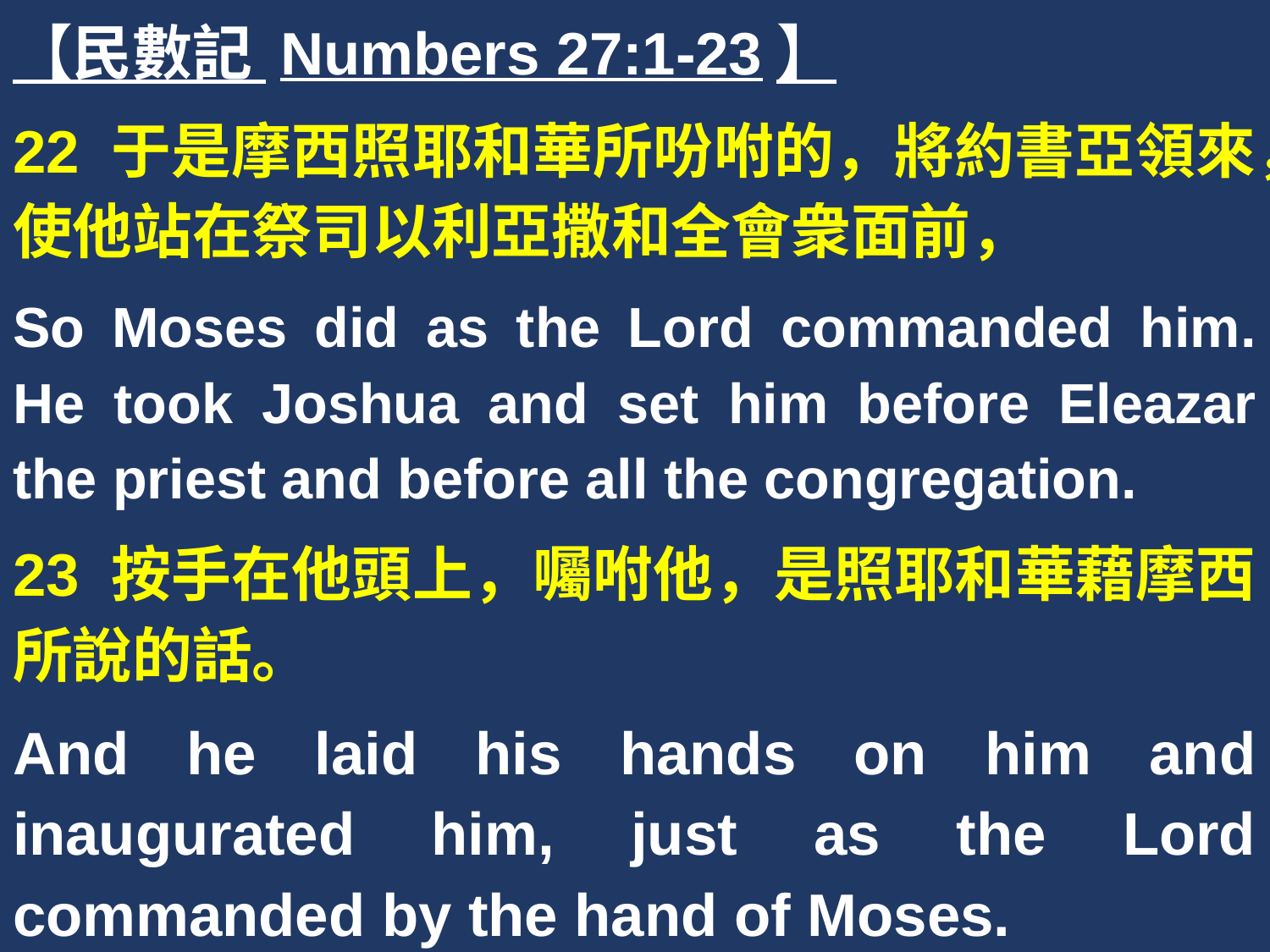

【民數記 Numbers 27:1-23】
22 于是摩西照耶和華所吩咐的，將約書亞領來，使他站在祭司以利亞撒和全會衆面前，
So Moses did as the Lord commanded him. He took Joshua and set him before Eleazar the priest and before all the congregation.
23 按手在他頭上，囑咐他，是照耶和華藉摩西所說的話。
And he laid his hands on him and inaugurated him, just as the Lord commanded by the hand of Moses.